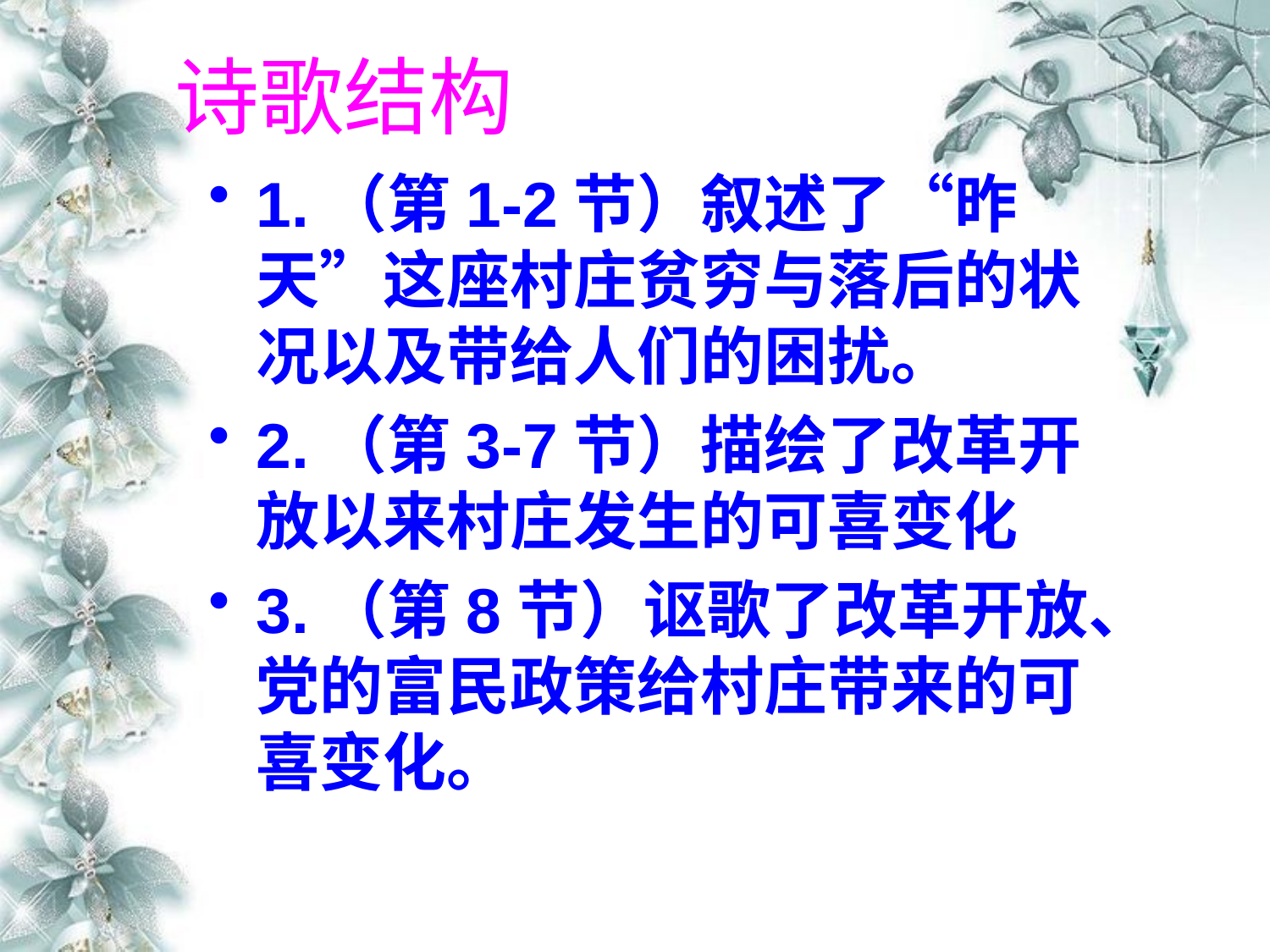

# 诗歌结构
1.（第1-2节）叙述了“昨天”这座村庄贫穷与落后的状况以及带给人们的困扰。
2.（第3-7节）描绘了改革开放以来村庄发生的可喜变化
3.（第8节）讴歌了改革开放、党的富民政策给村庄带来的可喜变化。